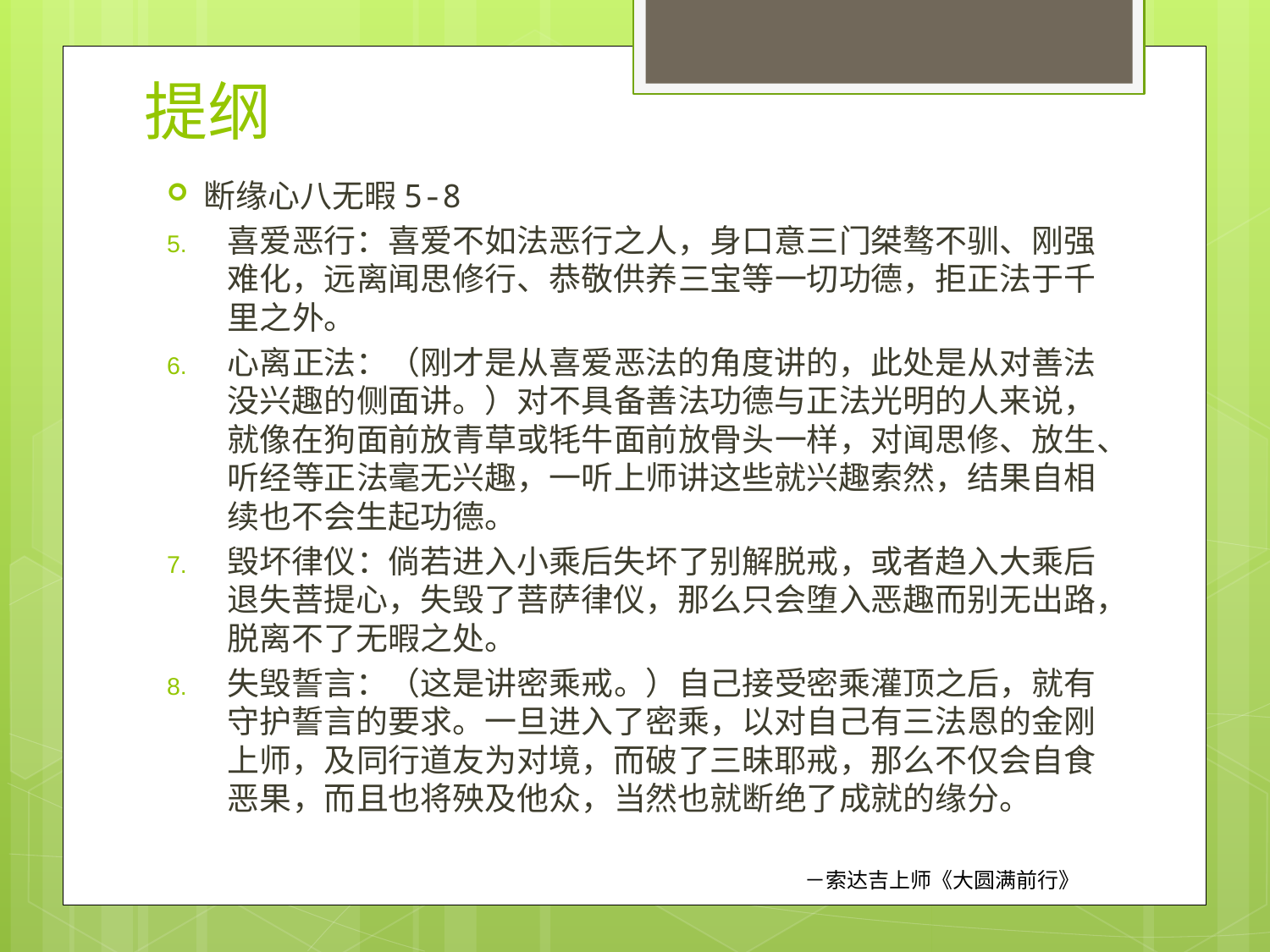

# 提纲
断缘心八无暇5-8
喜爱恶行：喜爱不如法恶行之人，身口意三门桀骜不驯、刚强难化，远离闻思修行、恭敬供养三宝等一切功德，拒正法于千里之外。
心离正法：（刚才是从喜爱恶法的角度讲的，此处是从对善法没兴趣的侧面讲。）对不具备善法功德与正法光明的人来说，就像在狗面前放青草或牦牛面前放骨头一样，对闻思修、放生、听经等正法毫无兴趣，一听上师讲这些就兴趣索然，结果自相续也不会生起功德。
毁坏律仪：倘若进入小乘后失坏了别解脱戒，或者趋入大乘后退失菩提心，失毁了菩萨律仪，那么只会堕入恶趣而别无出路，脱离不了无暇之处。
失毁誓言：（这是讲密乘戒。）自己接受密乘灌顶之后，就有守护誓言的要求。一旦进入了密乘，以对自己有三法恩的金刚上师，及同行道友为对境，而破了三昧耶戒，那么不仅会自食恶果，而且也将殃及他众，当然也就断绝了成就的缘分。

－索达吉上师《大圆满前行》